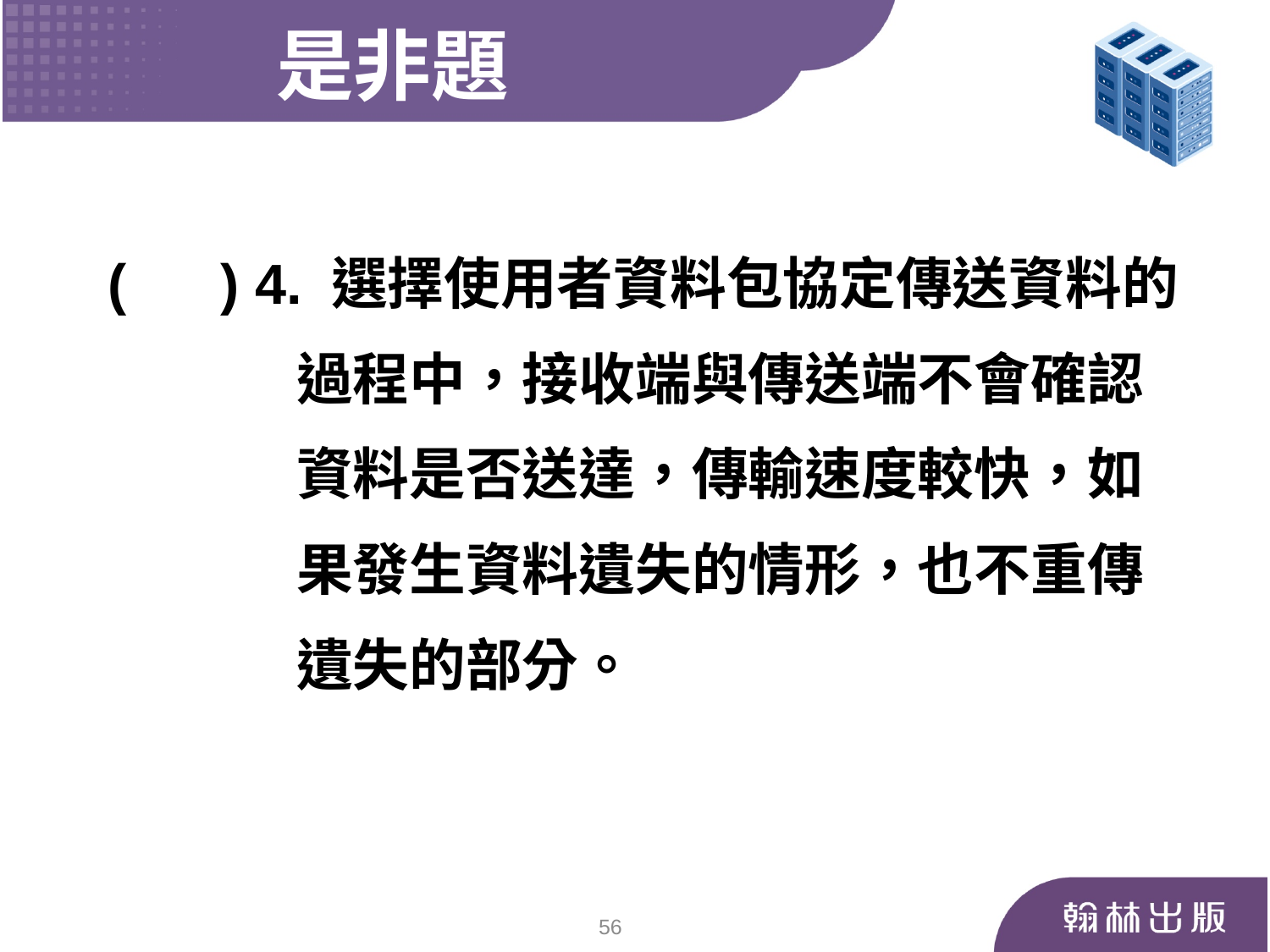

是非題
  (      ) 4. 選擇使用者資料包協定傳送資料的
                過程中，接收端與傳送端不會確認
                資料是否送達，傳輸速度較快，如
                果發生資料遺失的情形，也不重傳
                遺失的部分。
56